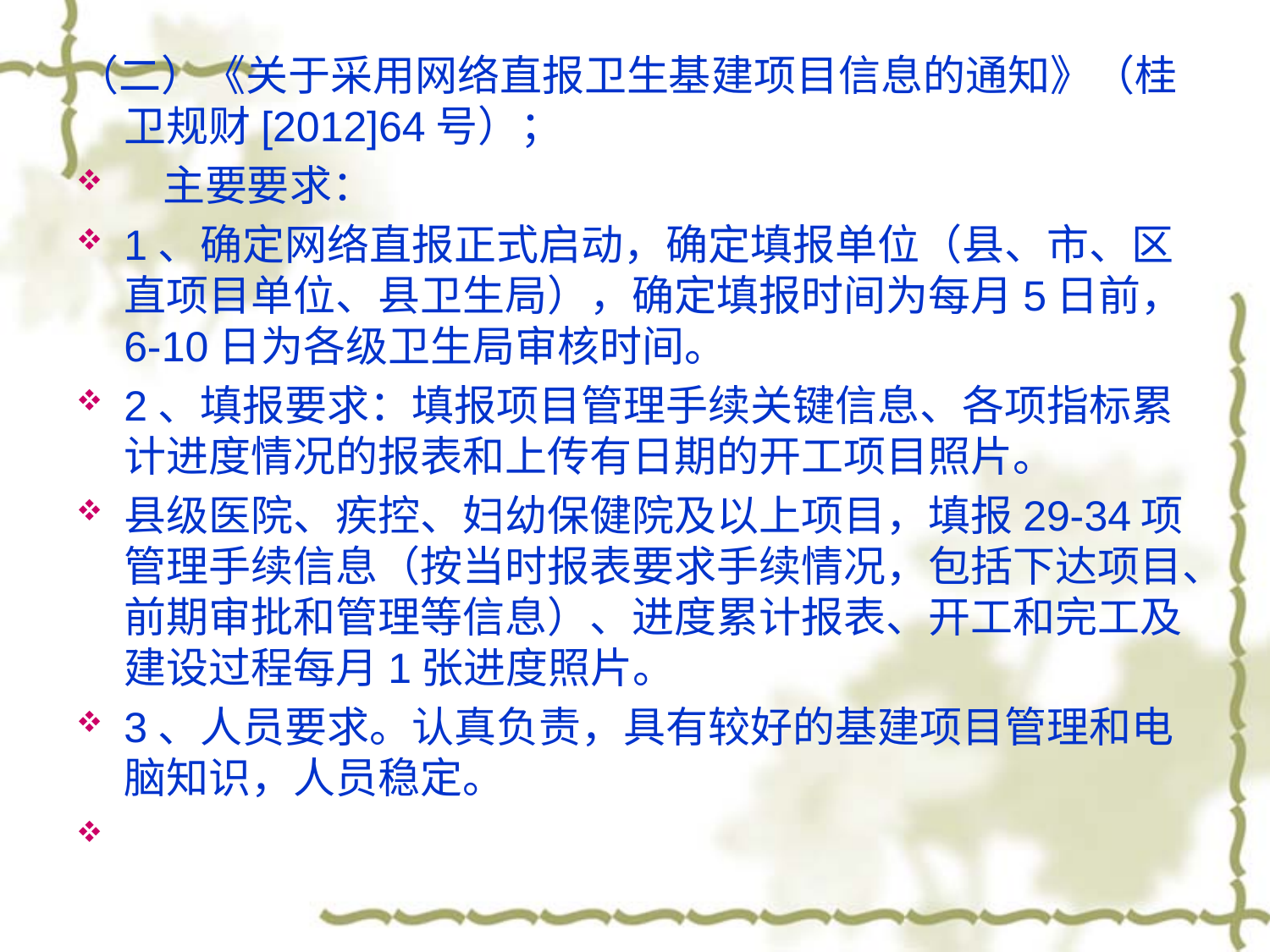

（二）《关于采用网络直报卫生基建项目信息的通知》（桂卫规财[2012]64号）；
   主要要求：
1、确定网络直报正式启动，确定填报单位（县、市、区直项目单位、县卫生局），确定填报时间为每月5日前，6-10日为各级卫生局审核时间。
2、填报要求：填报项目管理手续关键信息、各项指标累计进度情况的报表和上传有日期的开工项目照片。
县级医院、疾控、妇幼保健院及以上项目，填报29-34项管理手续信息（按当时报表要求手续情况，包括下达项目、前期审批和管理等信息）、进度累计报表、开工和完工及建设过程每月1张进度照片。
3、人员要求。认真负责，具有较好的基建项目管理和电脑知识，人员稳定。